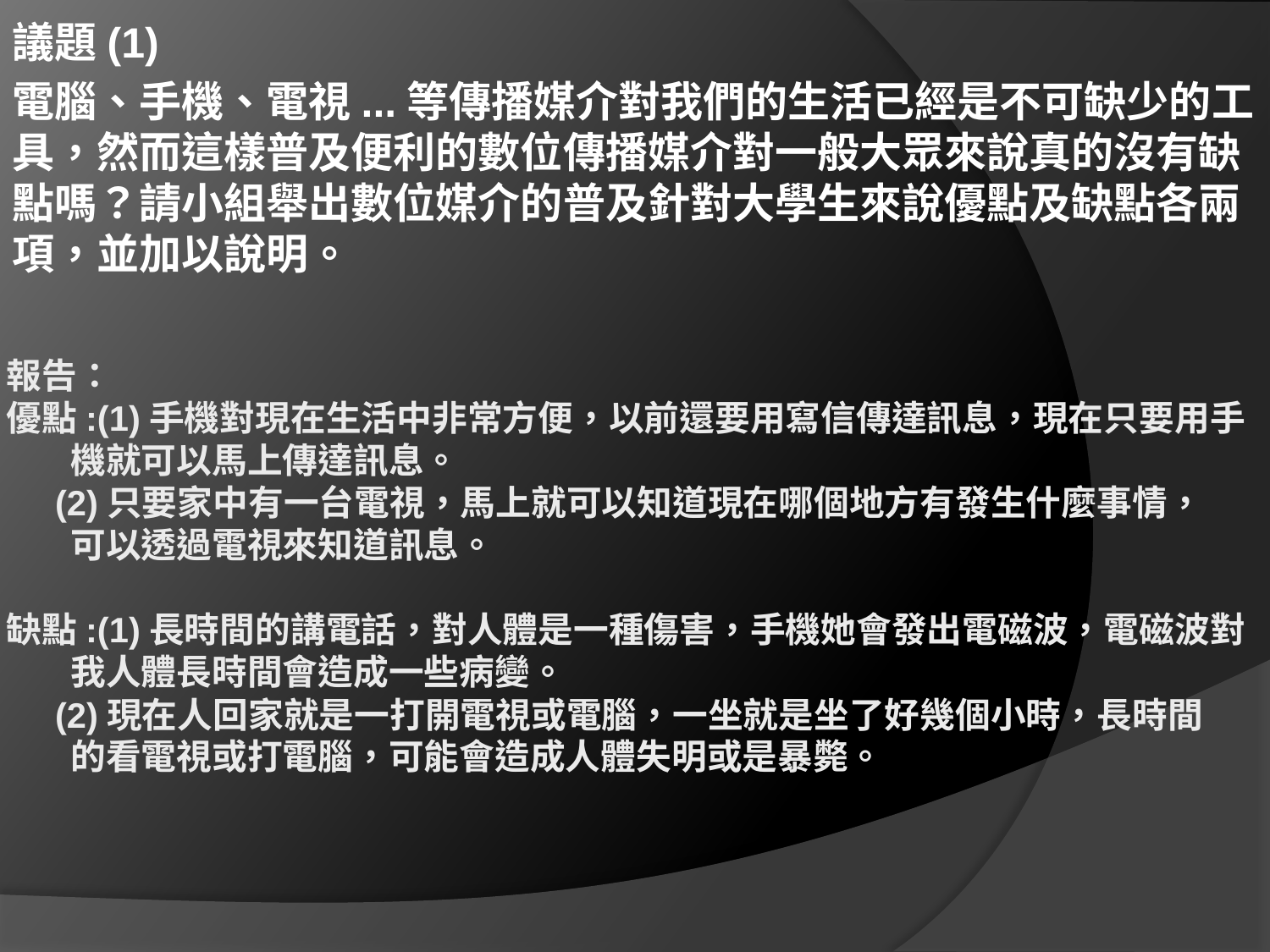

議題(1)
電腦、手機、電視...等傳播媒介對我們的生活已經是不可缺少的工具，然而這樣普及便利的數位傳播媒介對一般大眾來說真的沒有缺點嗎？請小組舉出數位媒介的普及針對大學生來說優點及缺點各兩項，並加以說明。
# 報告： 優點:(1)手機對現在生活中非常方便，以前還要用寫信傳達訊息，現在只要用手 機就可以馬上傳達訊息。      (2)只要家中有一台電視，馬上就可以知道現在哪個地方有發生什麼事情， 可以透過電視來知道訊息。   缺點:(1)長時間的講電話，對人體是一種傷害，手機她會發出電磁波，電磁波對 我人體長時間會造成一些病變。      (2)現在人回家就是一打開電視或電腦，一坐就是坐了好幾個小時，長時間 的看電視或打電腦，可能會造成人體失明或是暴斃。